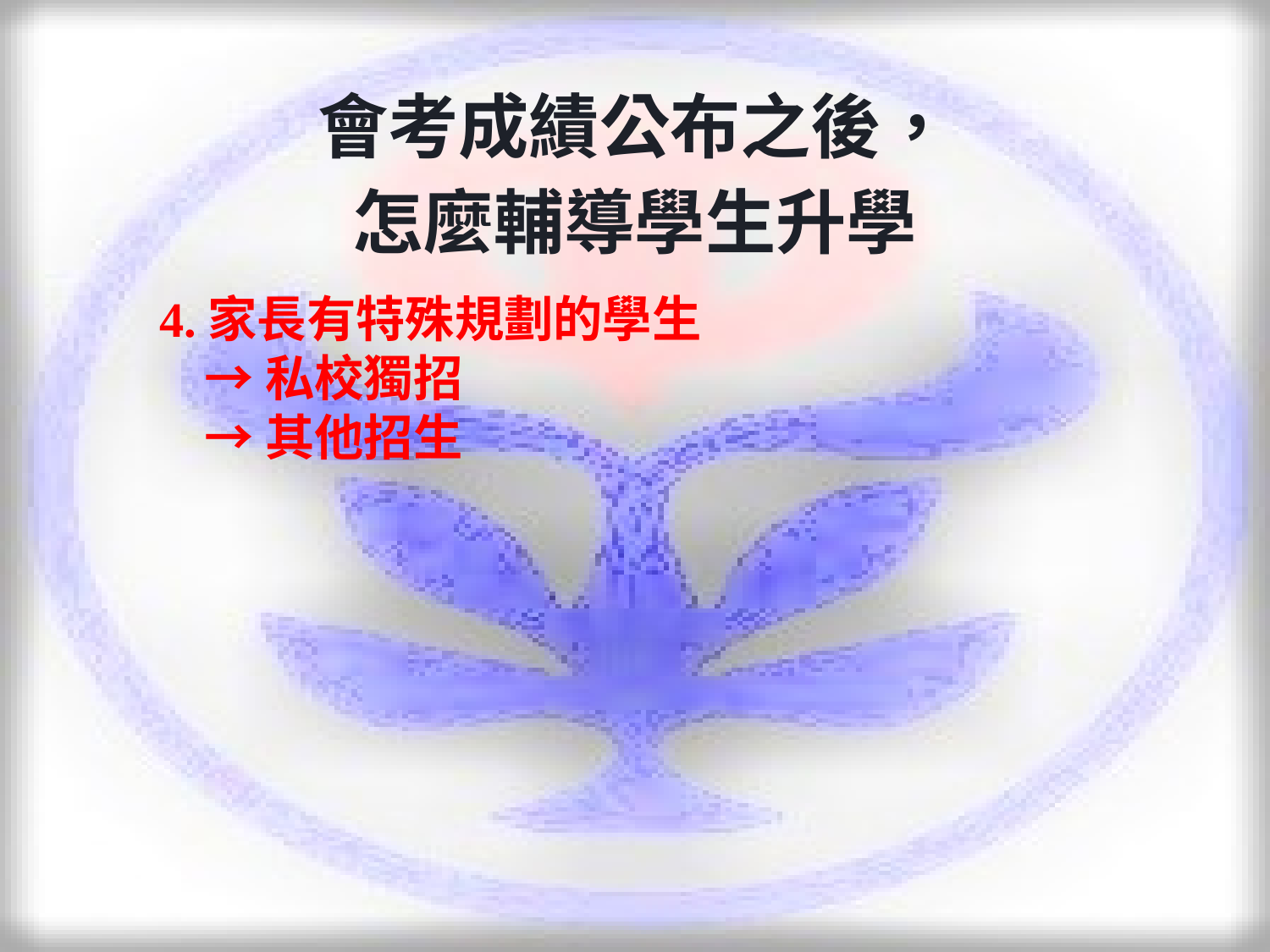

會考成績公布之後，
怎麼輔導學生升學
4.家長有特殊規劃的學生
    →私校獨招
    →其他招生